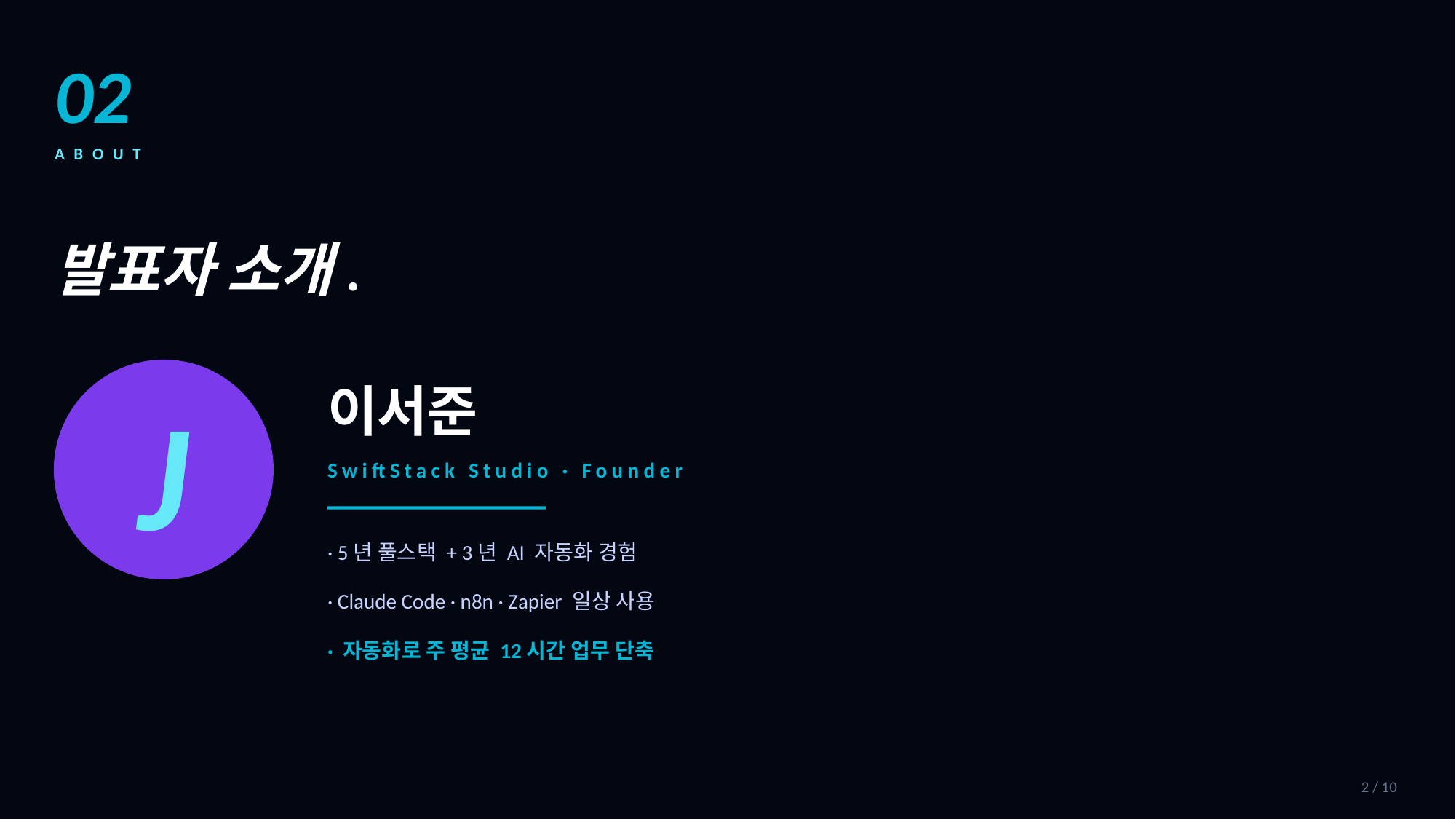

02
ABOUT
발표자 소개.

J
이서준
SwiftStack Studio · Founder

· 5년 풀스택 + 3년 AI 자동화 경험
· Claude Code · n8n · Zapier 일상 사용
· 자동화로 주 평균 12시간 업무 단축
2 / 10